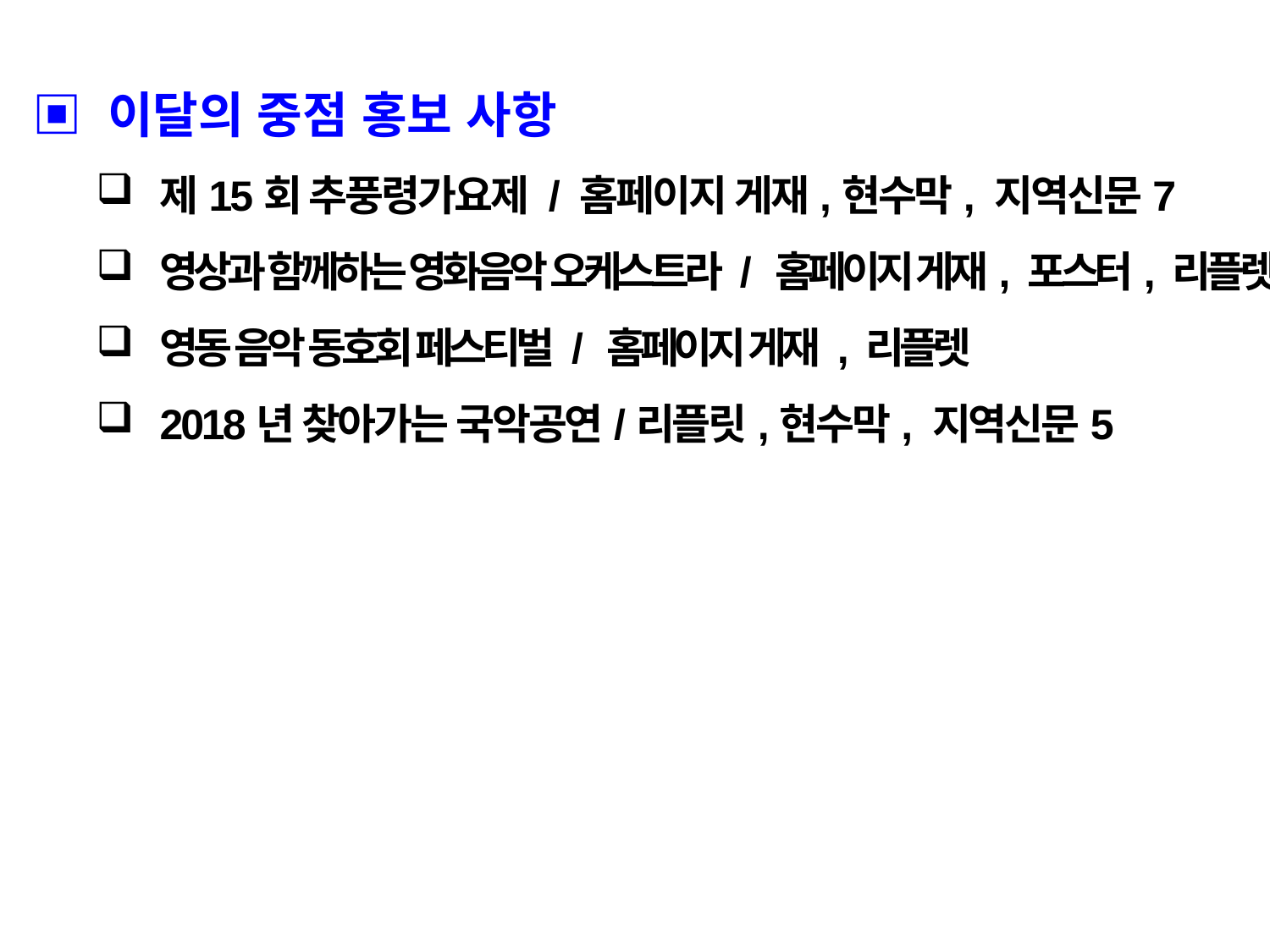

▣ 이달의 중점 홍보 사항
제15회 추풍령가요제 / 홈페이지 게재,현수막, 지역신문7
영상과 함께하는 영화음악 오케스트라 /  홈페이지 게재, 포스터, 리플렛
영동 음악 동호회 페스티벌 /  홈페이지 게재 , 리플렛
2018년 찾아가는 국악공연/리플릿,현수막, 지역신문5